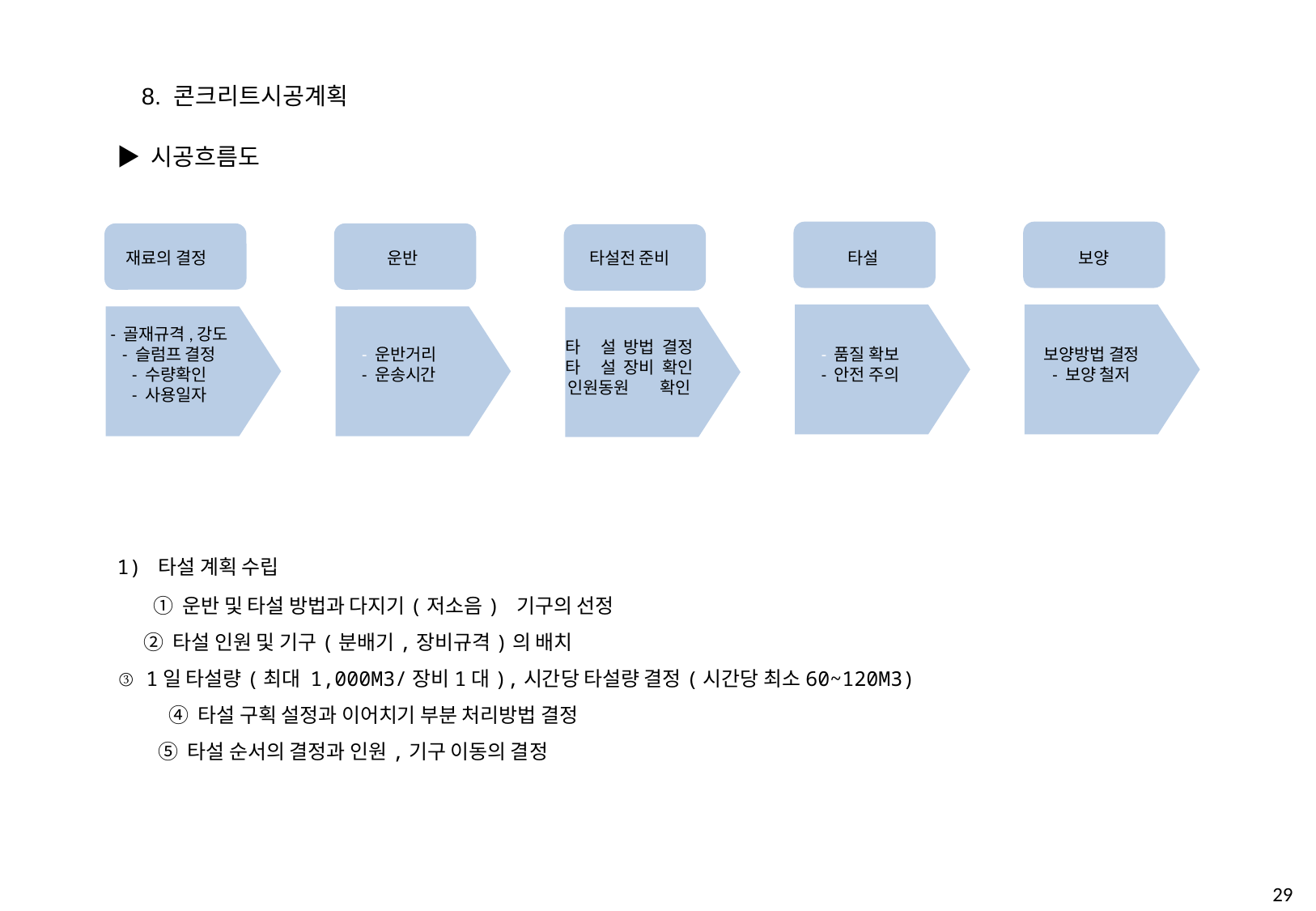

8. 콘크리트시공계획
▶ 시공흐름도

재료의 결정
운반
타설전 준비
타설
보양
- 운반거리
- 운송시간
- 골재규격,강도
- 슬럼프 결정
- 수량확인
- 사용일자
타 	설 	방법 	결정
타 	설 	장비 	확인
인원동원 	확인
- 품질 확보
- 안전 주의
보양방법 결정
- 보양 철저
-
-
1) 타설 계획 수립
① 운반 및 타설 방법과 다지기(저소음) 기구의 선정
② 타설 인원 및 기구(분배기,장비규격)의 배치
③ 1일 타설량(최대 1,000M3/장비1대),시간당 타설량 결정(시간당 최소60~120M3)
④ 타설 구획 설정과 이어치기 부분 처리방법 결정
⑤ 타설 순서의 결정과 인원,기구 이동의 결정